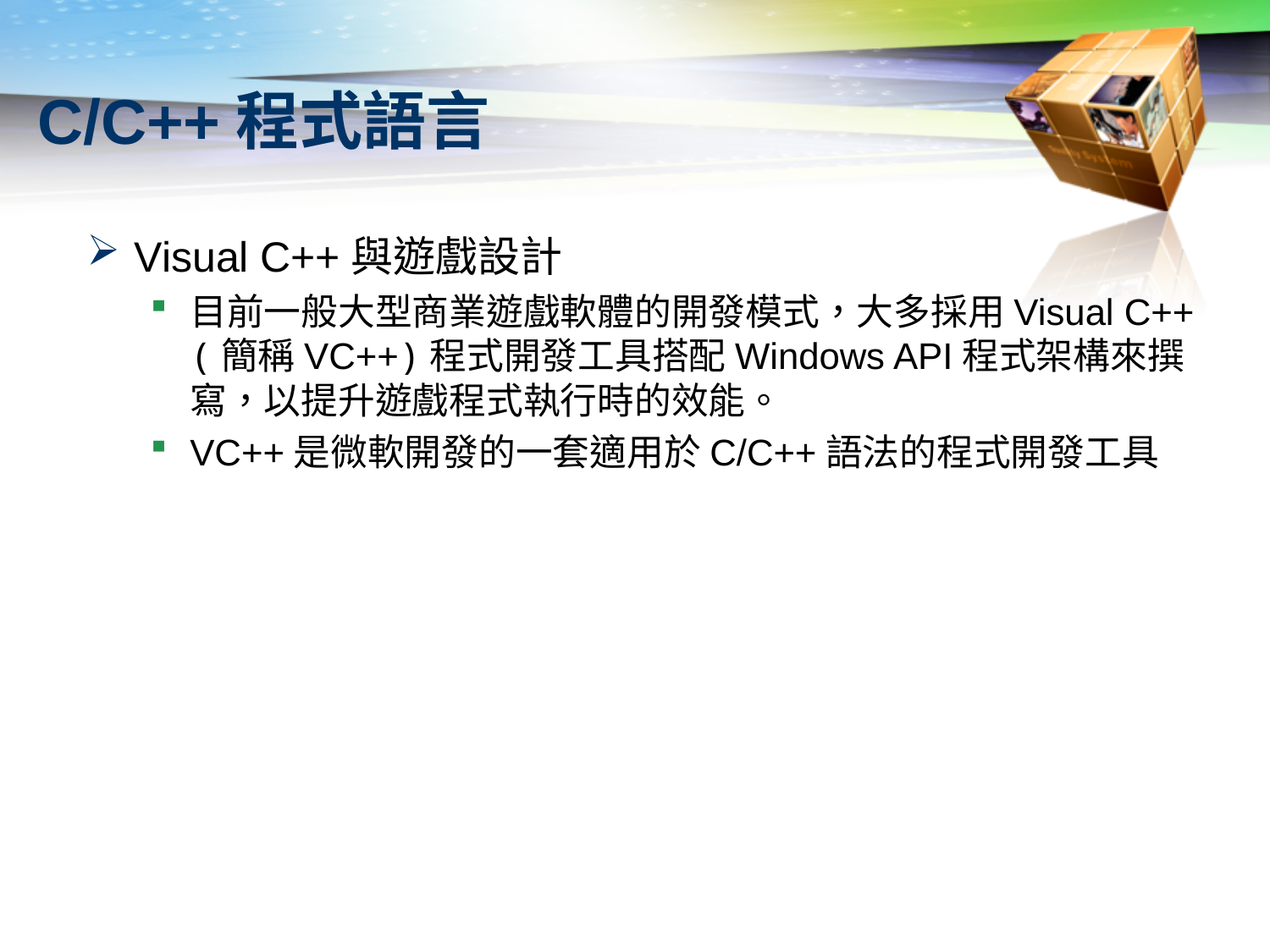

# C/C++程式語言
Visual C++與遊戲設計
目前一般大型商業遊戲軟體的開發模式，大多採用Visual C++(簡稱VC++)程式開發工具搭配Windows API程式架構來撰寫，以提升遊戲程式執行時的效能。
VC++是微軟開發的一套適用於C/C++語法的程式開發工具